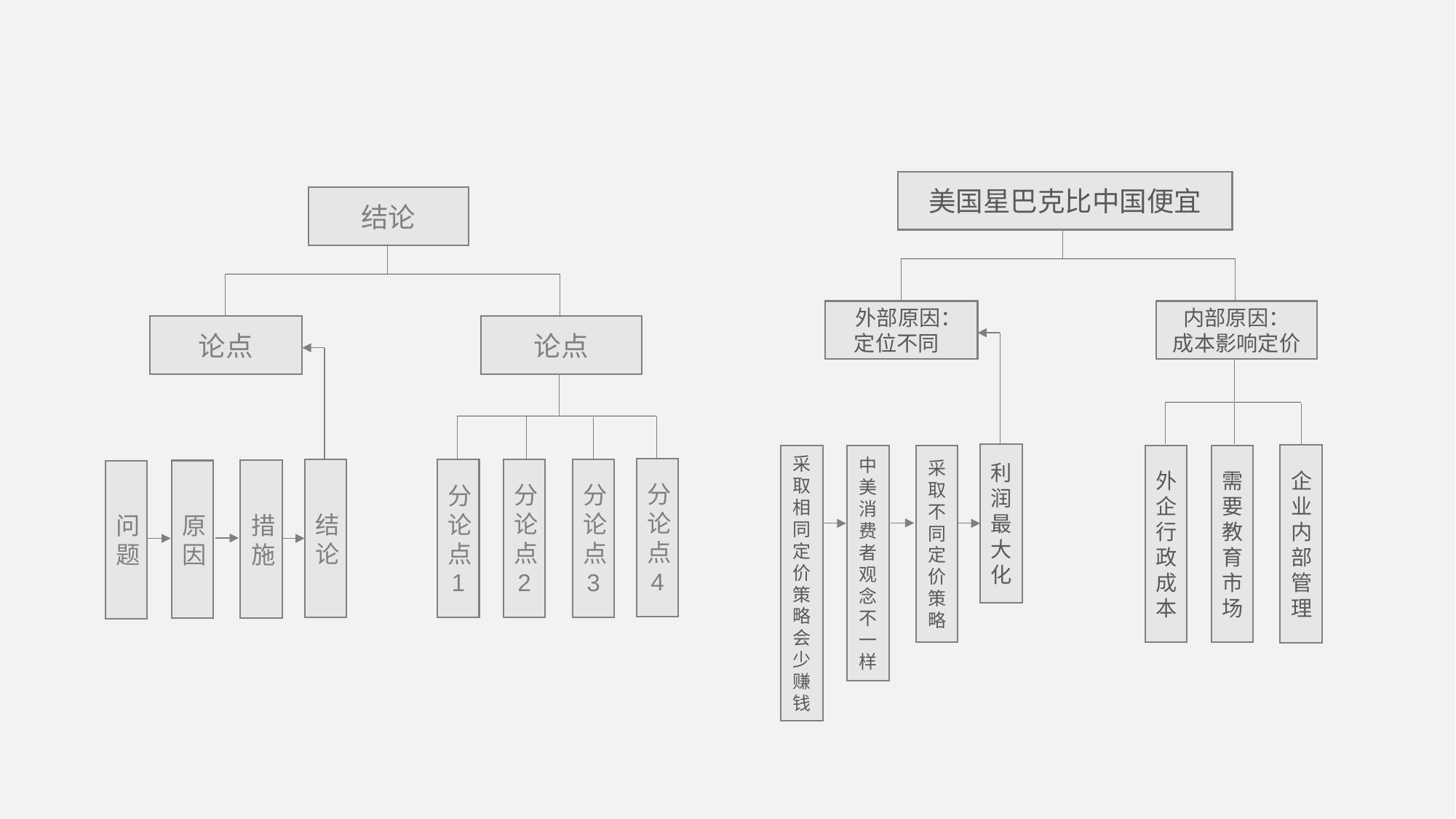

美国星巴克比中国便宜
结论
内部原因：
成本影响定价
  外部原因：
定位不同
论点
论点
利润最大化
企业内部管理
采取不同定价策略
需要教育市场
外企行政成本
采取相同定价策略会少赚钱
中美消费者观念不一样
分论点4
分论点3
分论点2
分论点1
结论
措施
原因
问题